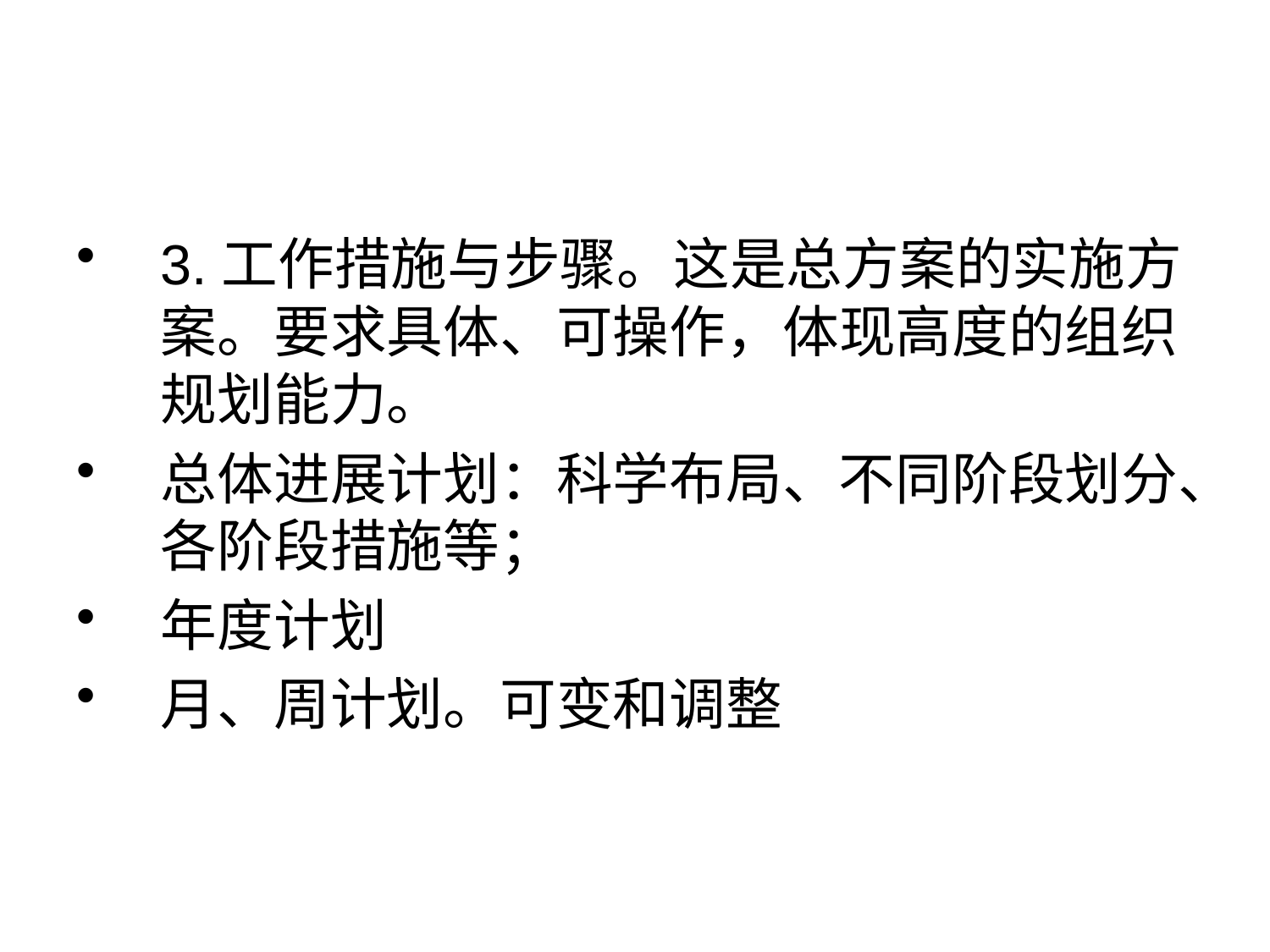

3.工作措施与步骤。这是总方案的实施方案。要求具体、可操作，体现高度的组织规划能力。
总体进展计划：科学布局、不同阶段划分、各阶段措施等；
年度计划
月、周计划。可变和调整